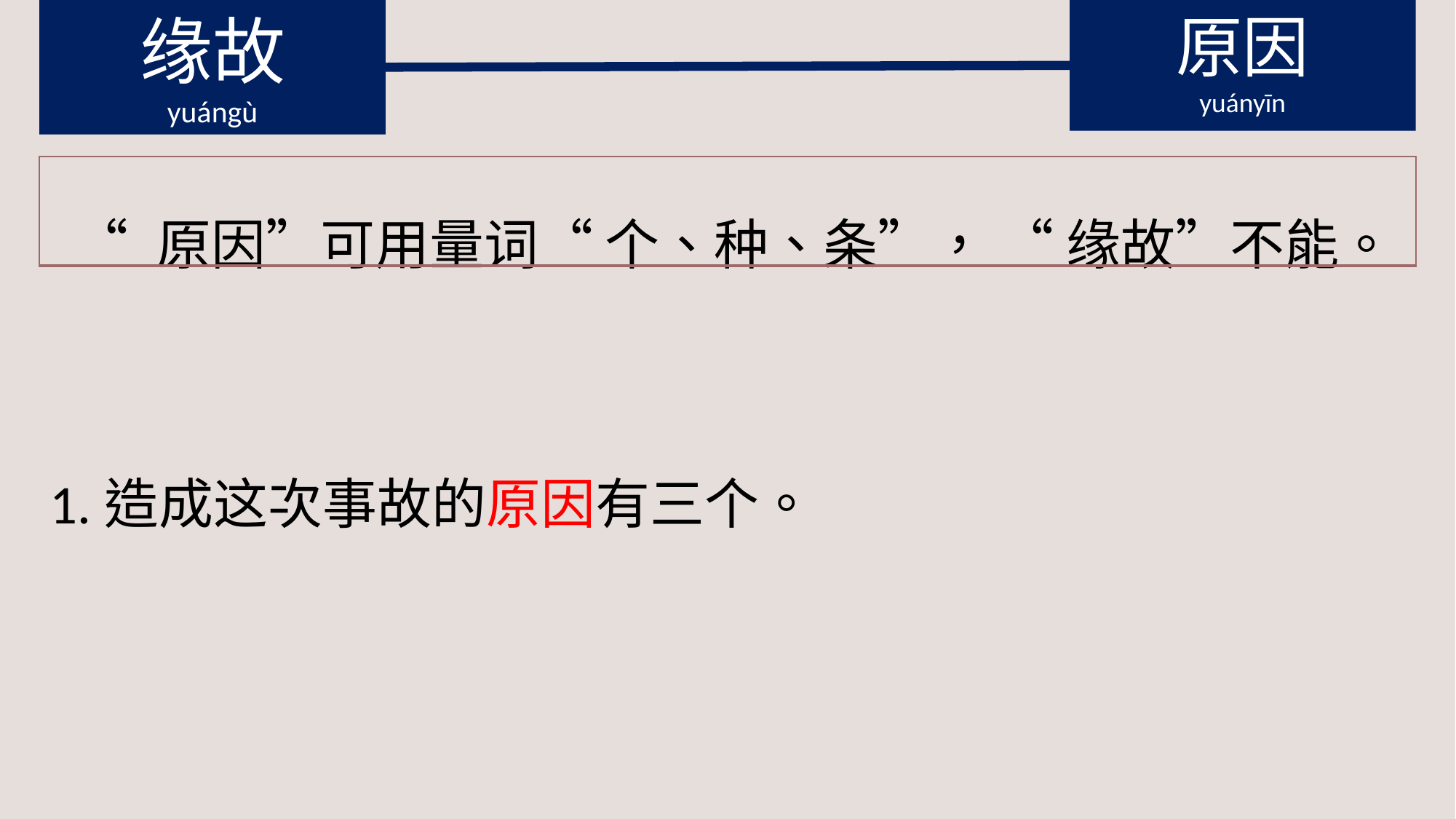

缘故
yuángù
原因
yuányīn

| “ 原因”可用量词“ 个、种、条”， “ 缘故”不能。 |
| --- |
1.造成这次事故的原因有三个。